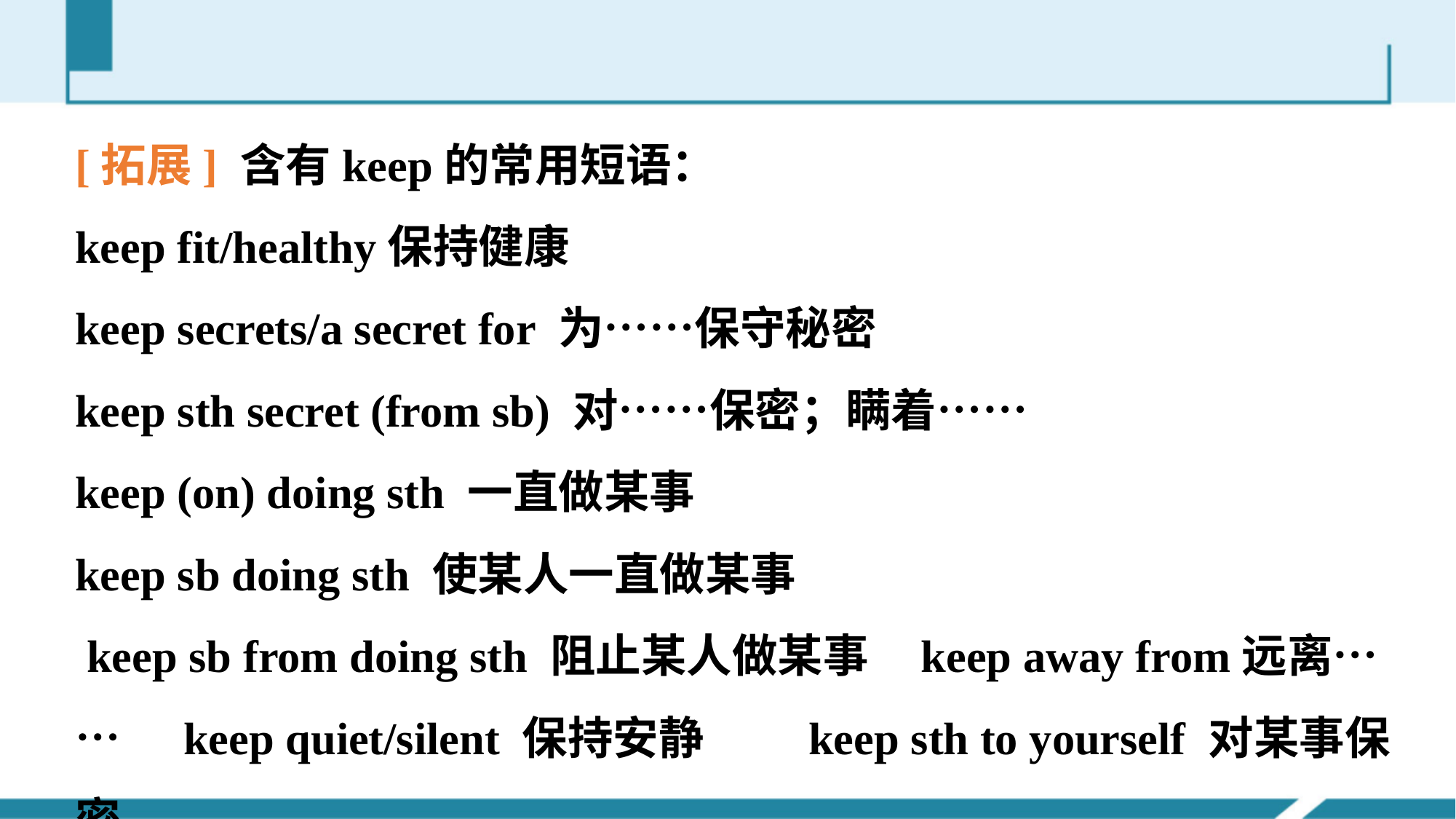

[拓展] 含有keep的常用短语：
keep fit/healthy保持健康
keep secrets/a secret for 为……保守秘密
keep sth secret (from sb) 对……保密；瞒着……
keep (on) doing sth 一直做某事
keep sb doing sth 使某人一直做某事
 keep sb from doing sth 阻止某人做某事    keep away from远离……     keep quiet/silent 保持安静         keep sth to yourself 对某事保密